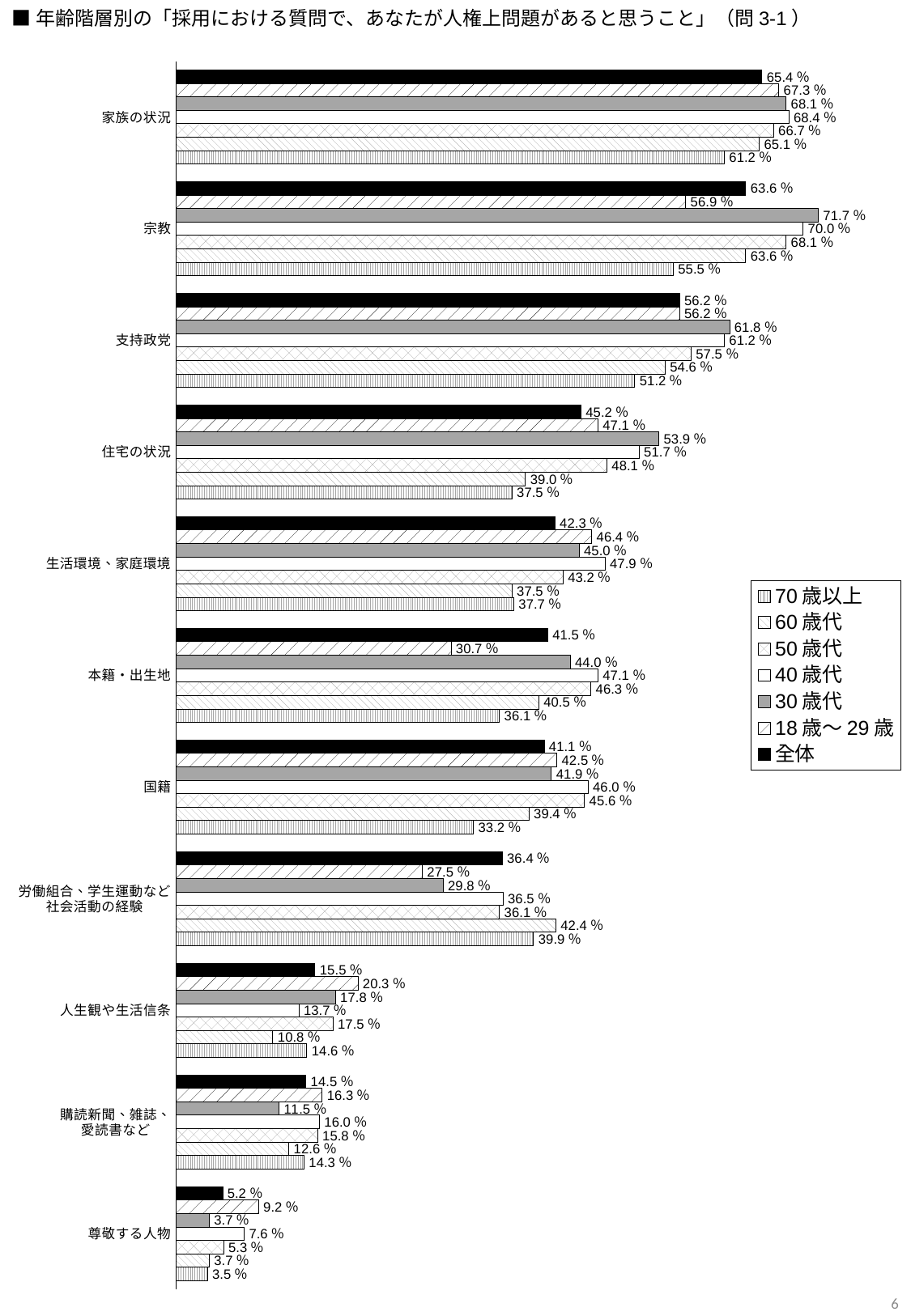

■年齢階層別の「採用における質問で、あなたが人権上問題があると思うこと」（問3-1）

### Chart

| Category | 全体 | 18歳～29歳 | 30歳代 | 40歳代 | 50歳代 | 60歳代 | 70歳以上 |
|---|---|---|---|---|---|---|---|
| 家族の状況 | 65.4 | 67.3 | 68.1 | 68.4 | 66.7 | 65.1 | 61.2 |
| 宗教 | 63.6 | 56.9 | 71.7 | 70.0 | 68.1 | 63.6 | 55.5 |
| 支持政党 | 56.2 | 56.2 | 61.8 | 61.2 | 57.5 | 54.6 | 51.2 |
| 住宅の状況 | 45.2 | 47.1 | 53.9 | 51.7 | 48.1 | 39.0 | 37.5 |
| 生活環境、家庭環境 | 42.3 | 46.4 | 45.0 | 47.9 | 43.2 | 37.5 | 37.7 |
| 本籍・出生地 | 41.5 | 30.7 | 44.0 | 47.1 | 46.3 | 40.5 | 36.1 |
| 国籍 | 41.1 | 42.5 | 41.9 | 46.0 | 45.6 | 39.4 | 33.2 |
| 労働組合、学生運動など
社会活動の経験 | 36.4 | 27.5 | 29.8 | 36.5 | 36.1 | 42.4 | 39.9 |
| 人生観や生活信条 | 15.5 | 20.3 | 17.8 | 13.7 | 17.5 | 10.8 | 14.6 |
| 購読新聞、雑誌、
愛読書など | 14.5 | 16.3 | 11.5 | 16.0 | 15.8 | 12.6 | 14.3 |
| 尊敬する人物 | 5.2 | 9.2 | 3.7 | 7.6 | 5.3 | 3.7 | 3.5 |
6